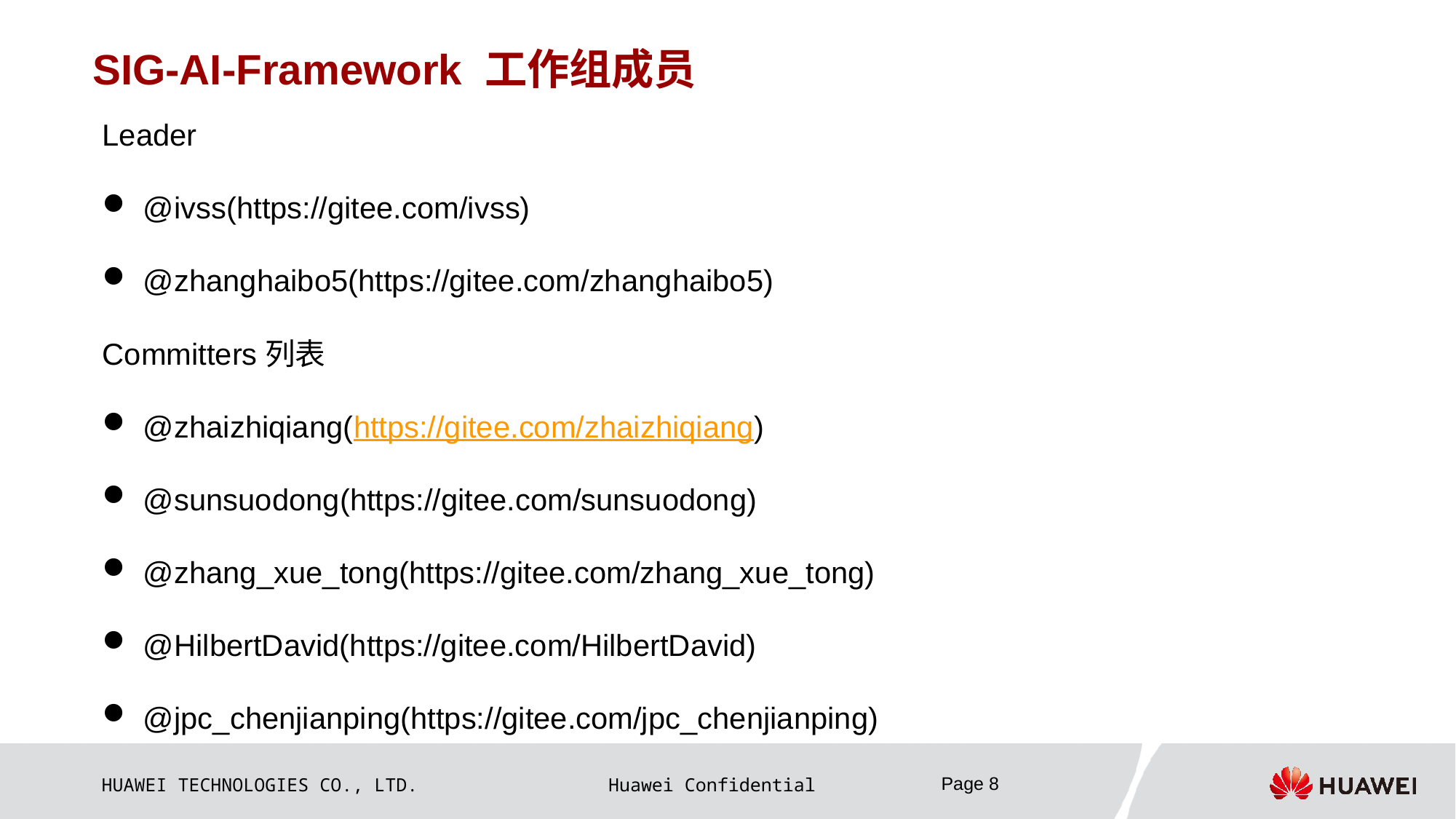

# SIG-AI-Framework 工作组成员
Leader
@ivss(https://gitee.com/ivss)
@zhanghaibo5(https://gitee.com/zhanghaibo5)
Committers列表
@zhaizhiqiang(https://gitee.com/zhaizhiqiang)
@sunsuodong(https://gitee.com/sunsuodong)
@zhang_xue_tong(https://gitee.com/zhang_xue_tong)
@HilbertDavid(https://gitee.com/HilbertDavid)
@jpc_chenjianping(https://gitee.com/jpc_chenjianping)
Page 8